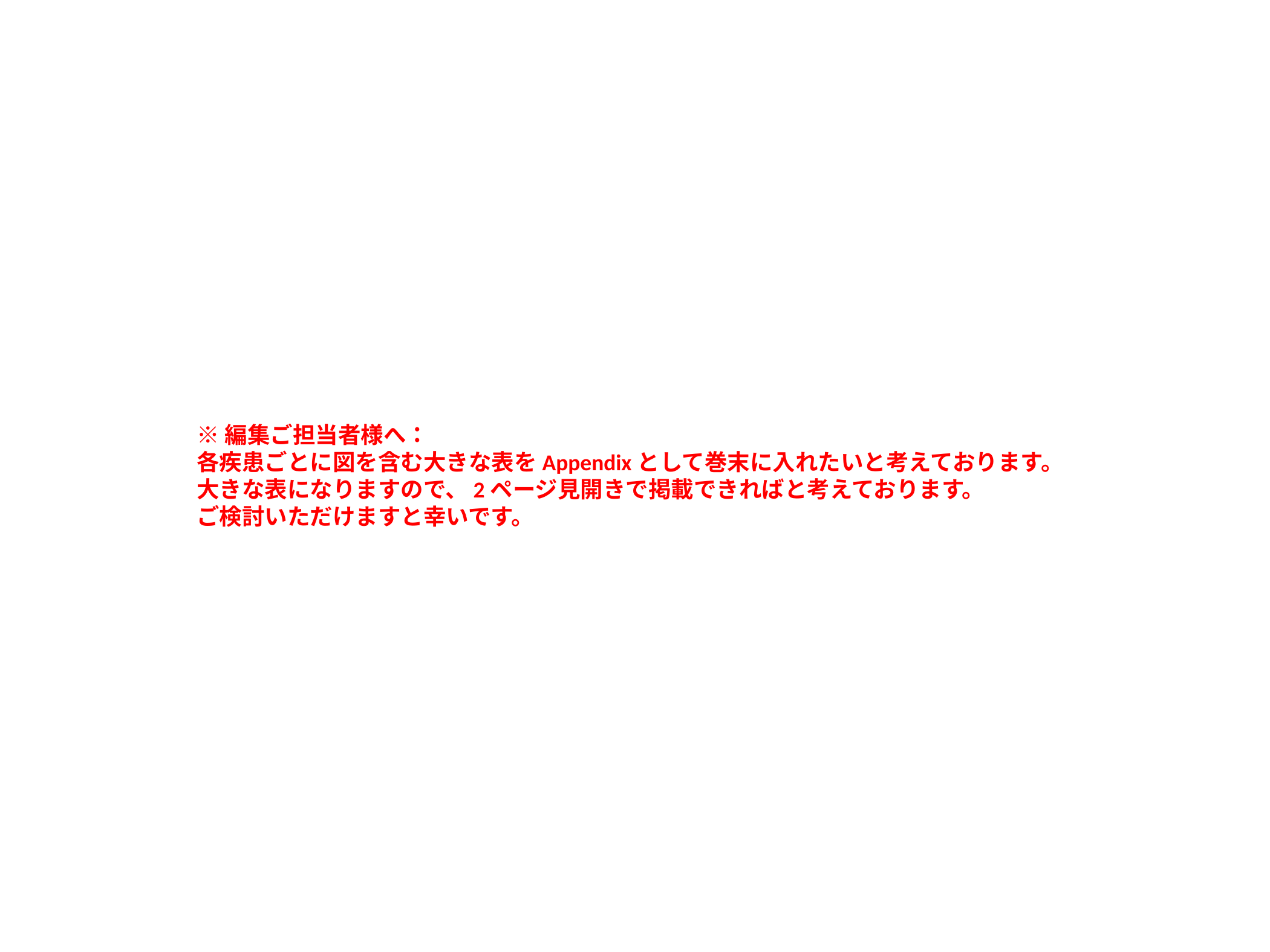

※編集ご担当者様へ：
各疾患ごとに図を含む大きな表をAppendixとして巻末に入れたいと考えております。
大きな表になりますので、2ページ見開きで掲載できればと考えております。
ご検討いただけますと幸いです。